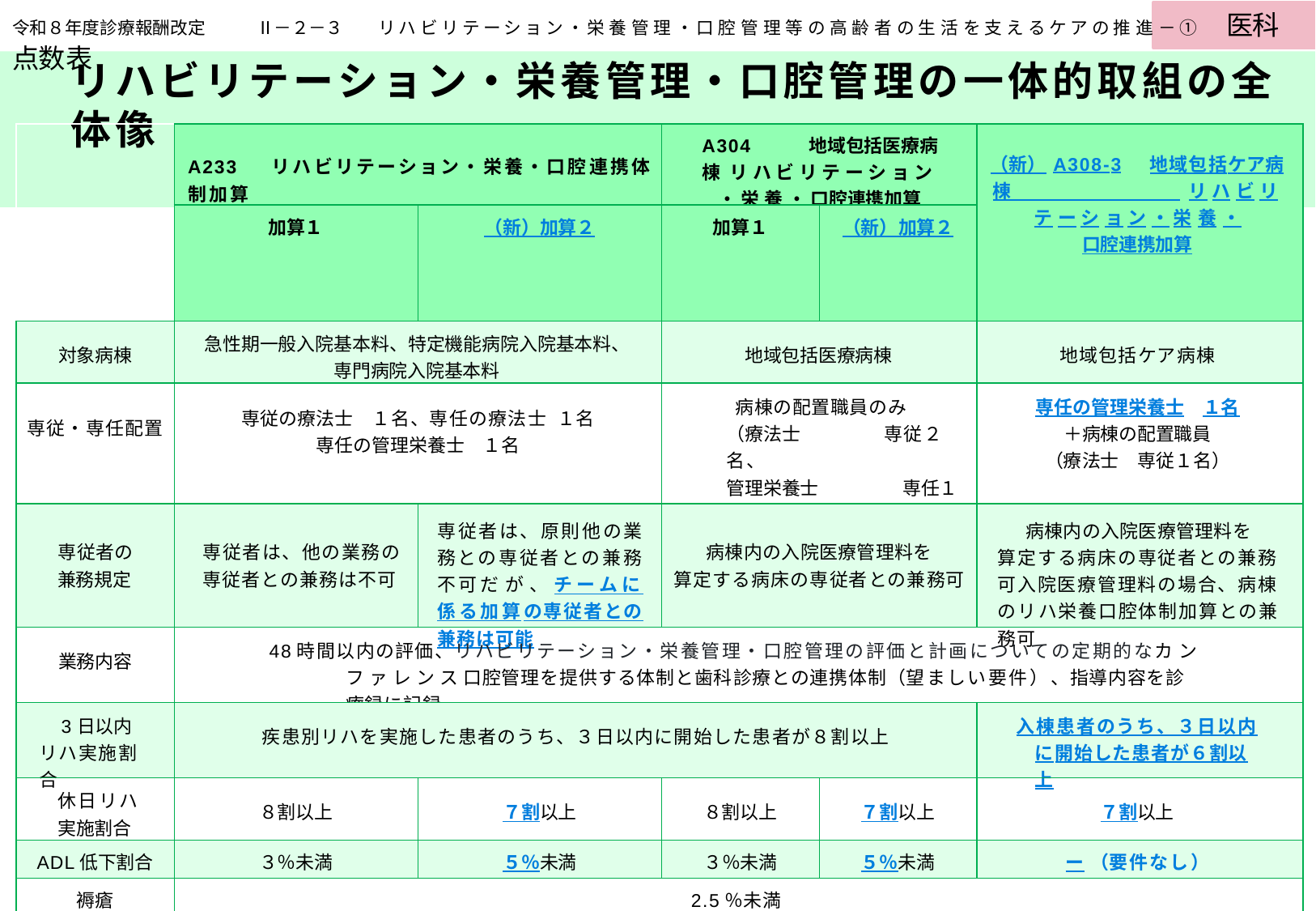

令和８年度診療報酬改定	Ⅱ－２－３	リハビリテーション・栄養管理・口腔管理等の高齢者の生活を支えるケアの推進－①	医科点数表
# リハビリテーション・栄養管理・口腔管理の一体的取組の全体像
|  | A233 リハビリテーション・栄養・口腔連携体制加算 |  | A304 地域包括医療病棟 リハビリテーション・栄養・口腔連携加算 |  | （新）A308-3 地域包括ケア病棟 リハビリテーション・栄養・ 口腔連携加算 |
| --- | --- | --- | --- | --- | --- |
|  | 加算１ | （新）加算２ | 加算１ | （新）加算２ |  |
| 対象病棟 | 急性期一般入院基本料、特定機能病院入院基本料、専門病院入院基本料 |  | 地域包括医療病棟 |  | 地域包括ケア病棟 |
| 専従・専任配置 | 専従の療法士 １名、専任の療法士 １名 専任の管理栄養士 １名 |  | 病棟の配置職員のみ （療法士 専従２名、 管理栄養士 専任１名） |  | 専任の管理栄養士 １名 ＋病棟の配置職員 （療法士 専従１名） |
| 専従者の 兼務規定 | 専従者は、他の業務の 専従者との兼務は不可 | 専従者は、原則他の業務との専従者との兼務不可だが、チームに係る加算の専従者との兼務は可能 | 病棟内の入院医療管理料を 算定する病床の専従者との兼務可 |  | 病棟内の入院医療管理料を 算定する病床の専従者との兼務可入院医療管理料の場合、病棟のリハ栄養口腔体制加算との兼務可 |
| 業務内容 | 48時間以内の評価、リハビリテーション・栄養管理・口腔管理の評価と計画についての定期的なカンファレンス口腔管理を提供する体制と歯科診療との連携体制（望ましい要件）、指導内容を診療録に記録 |  |  |  |  |
| 3日以内 リハ実施割合 | 疾患別リハを実施した患者のうち、３日以内に開始した患者が８割以上 |  |  |  | 入棟患者のうち、３日以内に開始した患者が６割以上 |
| 休日リハ 実施割合 | ８割以上 | ７割以上 | ８割以上 | ７割以上 | ７割以上 |
| ADL低下割合 | ３％未満 | ５％未満 | ３％未満 | ５％未満 | ー（要件なし） |
| 褥瘡 | 2.5％未満 |  |  |  |  |
| 疾患別リハの算定制限 | 専従・専任：９単位まで |  | 専従：６単位まで |  | ×（病棟の専従者のため算定不可） |
| 点数 （14日間） | 150点 | 90点 | 110点 | 50点 | 30点 99 |